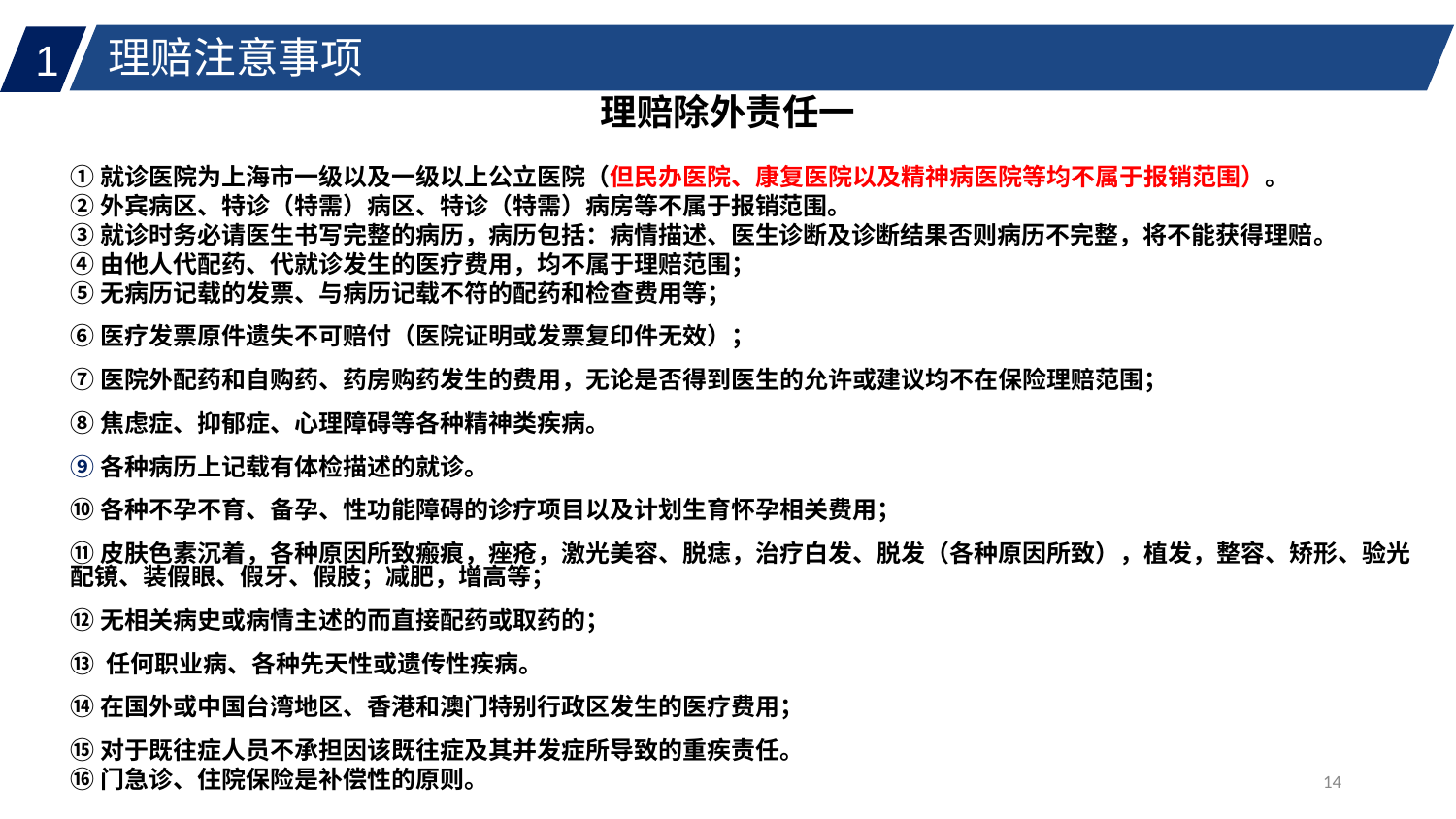

1
理赔注意事项
理赔除外责任一
①就诊医院为上海市一级以及一级以上公立医院（但民办医院、康复医院以及精神病医院等均不属于报销范围）。
②外宾病区、特诊（特需）病区、特诊（特需）病房等不属于报销范围。
③就诊时务必请医生书写完整的病历，病历包括：病情描述、医生诊断及诊断结果否则病历不完整，将不能获得理赔。
④由他人代配药、代就诊发生的医疗费用，均不属于理赔范围；
⑤无病历记载的发票、与病历记载不符的配药和检查费用等；
⑥医疗发票原件遗失不可赔付（医院证明或发票复印件无效）；
⑦医院外配药和自购药、药房购药发生的费用，无论是否得到医生的允许或建议均不在保险理赔范围；
⑧焦虑症、抑郁症、心理障碍等各种精神类疾病。
⑨各种病历上记载有体检描述的就诊。
⑩各种不孕不育、备孕、性功能障碍的诊疗项目以及计划生育怀孕相关费用；
⑪皮肤色素沉着，各种原因所致瘢痕，痤疮，激光美容、脱痣，治疗白发、脱发（各种原因所致），植发，整容、矫形、验光配镜、装假眼、假牙、假肢；减肥，增高等；
⑫无相关病史或病情主述的而直接配药或取药的；
⑬ 任何职业病、各种先天性或遗传性疾病。
⑭在国外或中国台湾地区、香港和澳门特别行政区发生的医疗费用；
⑮对于既往症人员不承担因该既往症及其并发症所导致的重疾责任。
⑯门急诊、住院保险是补偿性的原则。
14